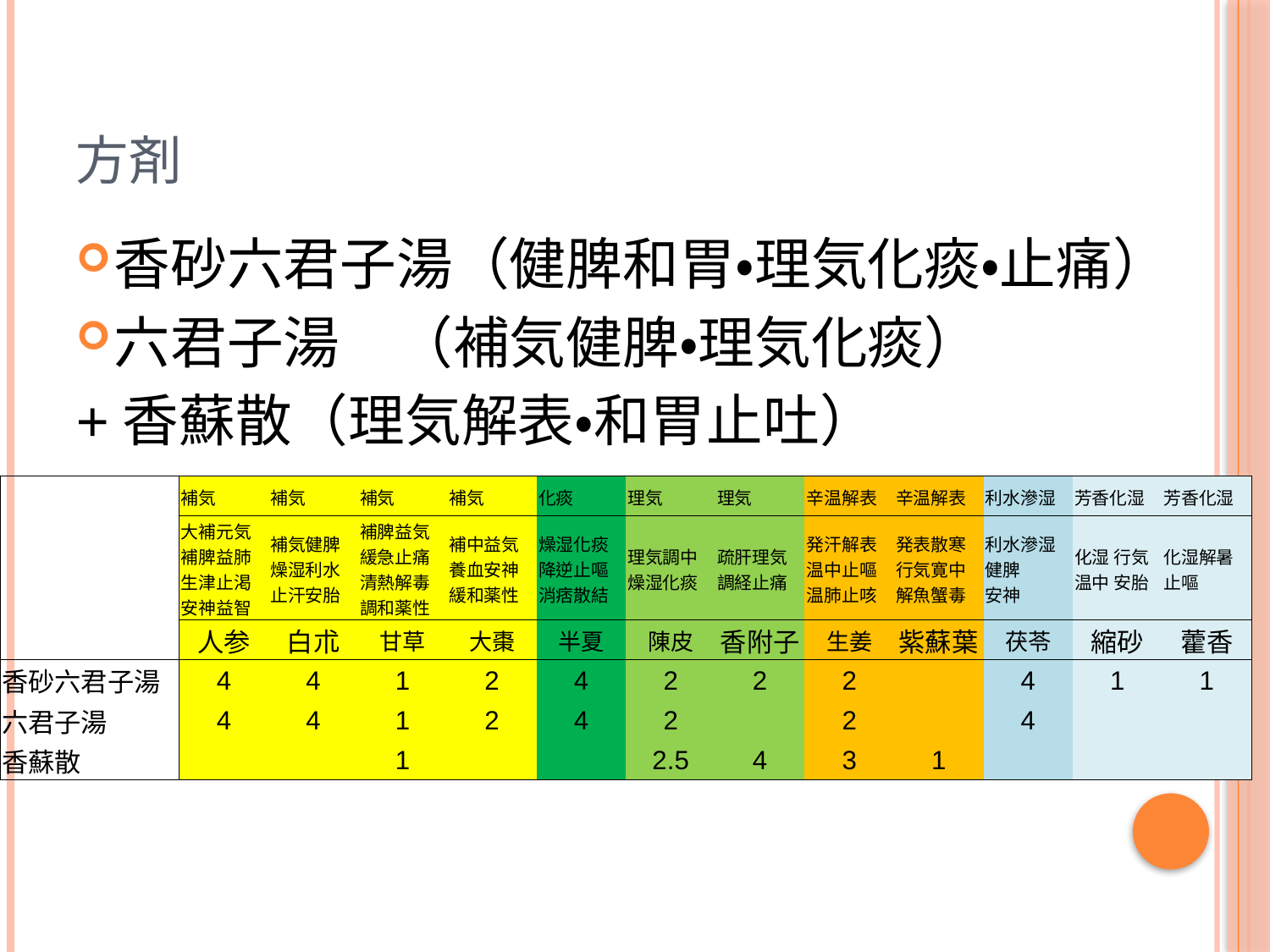

# 方剤
香砂六君子湯（健脾和胃・理気化痰・止痛）
六君子湯　（補気健脾・理気化痰）
+香蘇散（理気解表・和胃止吐）

|  | 補気 | 補気 | 補気 | 補気 | 化痰 | 理気 | 理気 | 辛温解表 | 辛温解表 | 利水滲湿 | 芳香化湿 | 芳香化湿 |
| --- | --- | --- | --- | --- | --- | --- | --- | --- | --- | --- | --- | --- |
|  | 大補元気 補脾益肺 生津止渇 安神益智 | 補気健脾 燥湿利水 止汗安胎 | 補脾益気 緩急止痛 清熱解毒 調和薬性 | 補中益気 養血安神 緩和薬性 | 燥湿化痰 降逆止嘔 消痞散結 | 理気調中 燥湿化痰 | 疏肝理気 調経止痛 | 発汗解表 温中止嘔 温肺止咳 | 発表散寒 行気寛中 解魚蟹毒 | 利水滲湿 健脾 安神 | 化湿 行気 温中 安胎 | 化湿解暑 止嘔 |
|  | 人参 | 白朮 | 甘草 | 大棗 | 半夏 | 陳皮 | 香附子 | 生姜 | 紫蘇葉 | 茯苓 | 縮砂 | 藿香 |
| 香砂六君子湯 | 4 | 4 | 1 | 2 | 4 | 2 | 2 | 2 |  | 4 | 1 | 1 |
| 六君子湯 | 4 | 4 | 1 | 2 | 4 | 2 |  | 2 |  | 4 |  |  |
| 香蘇散 |  |  | 1 |  |  | 2.5 | 4 | 3 | 1 |  |  |  |